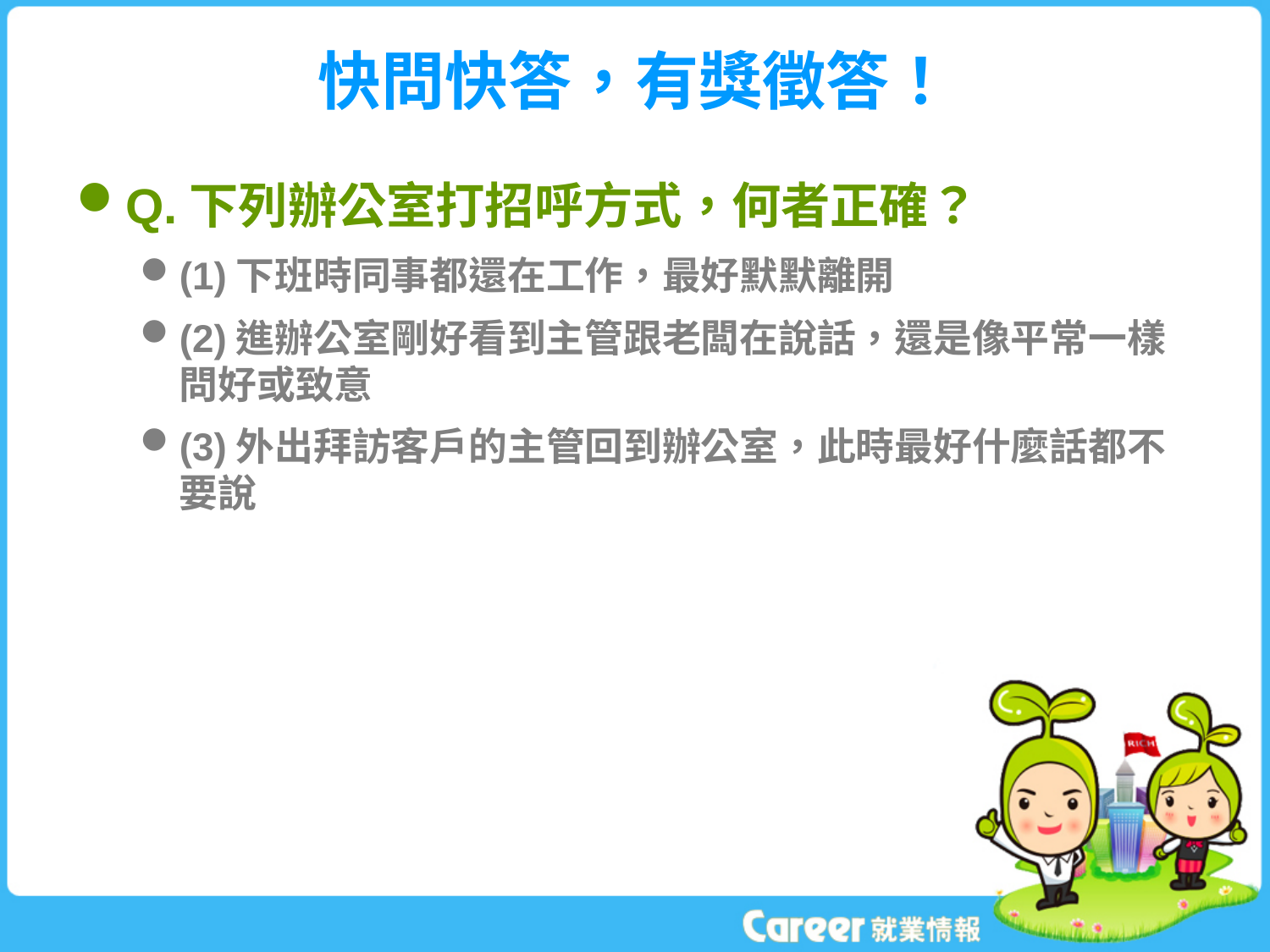

# 快問快答，有獎徵答！
Q.下列辦公室打招呼方式，何者正確？
(1)下班時同事都還在工作，最好默默離開
(2)進辦公室剛好看到主管跟老闆在說話，還是像平常一樣問好或致意
(3)外出拜訪客戶的主管回到辦公室，此時最好什麼話都不要說